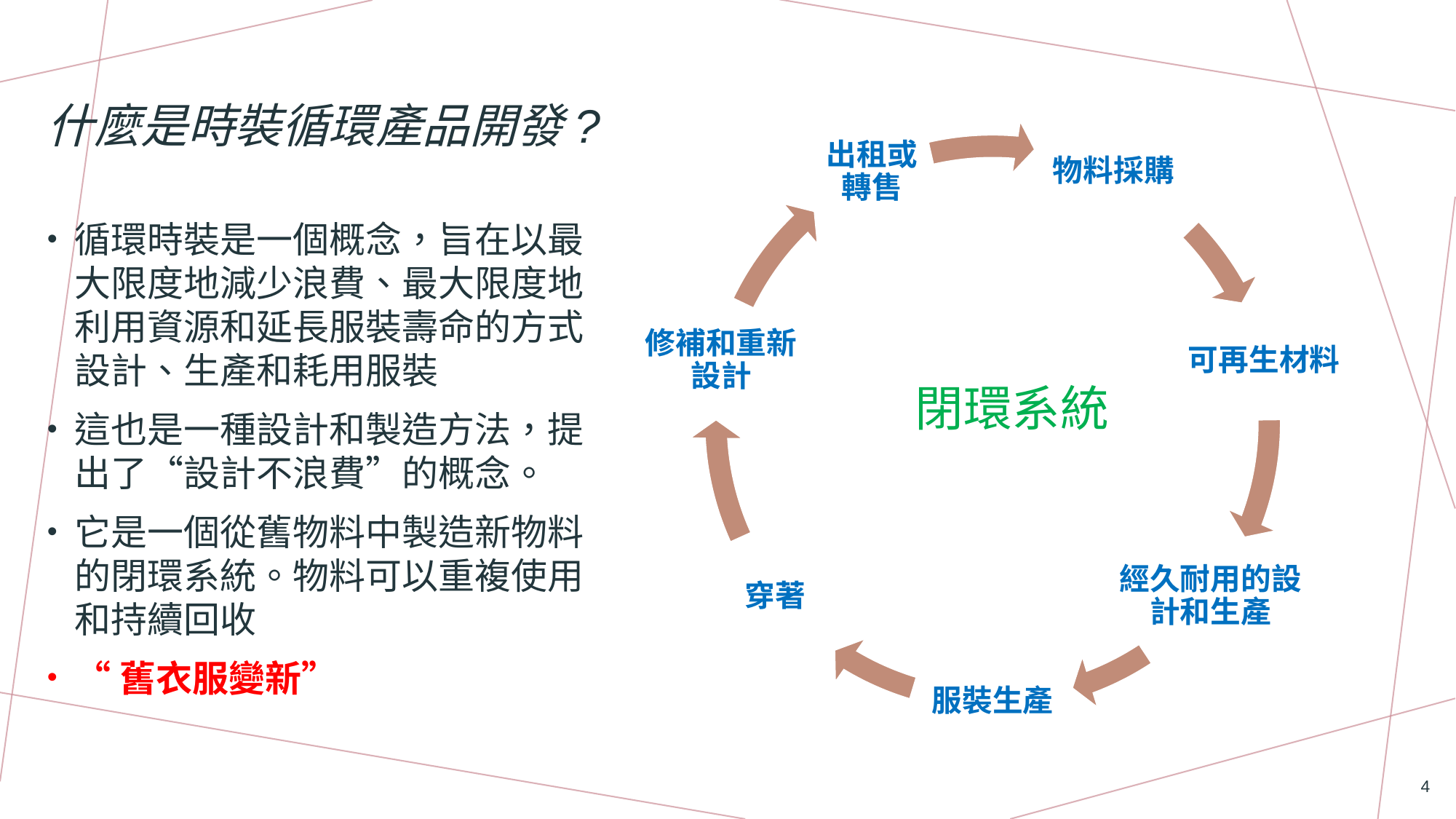

# 什麼是時裝循環產品開發?
物料採購
可再生材料
經久耐用的設計和生產
服裝生產
穿著
修補和重新設計
出租或轉售
循環時裝是一個概念，旨在以最大限度地減少浪費、最大限度地利用資源和延長服裝壽命的方式設計、生產和耗用服裝
這也是一種設計和製造方法，提出了“設計不浪費”的概念。
它是一個從舊物料中製造新物料的閉環系統。物料可以重複使用和持續回收
“舊衣服變新”
閉環系統
4